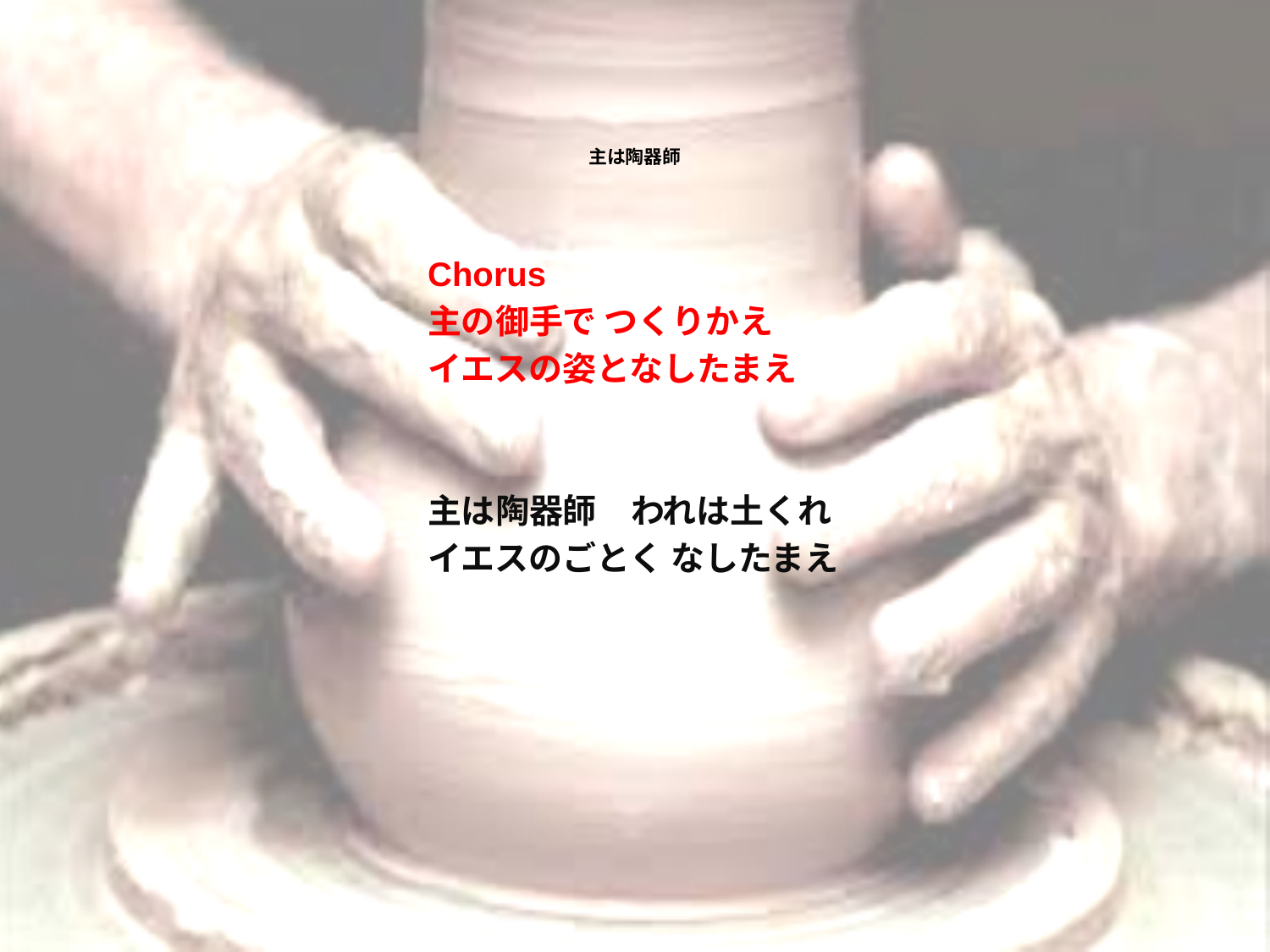

# 主は陶器師
Chorus
主の御手で つくりかえ
イエスの姿となしたまえ

主は陶器師　われは土くれ
イエスのごとく なしたまえ